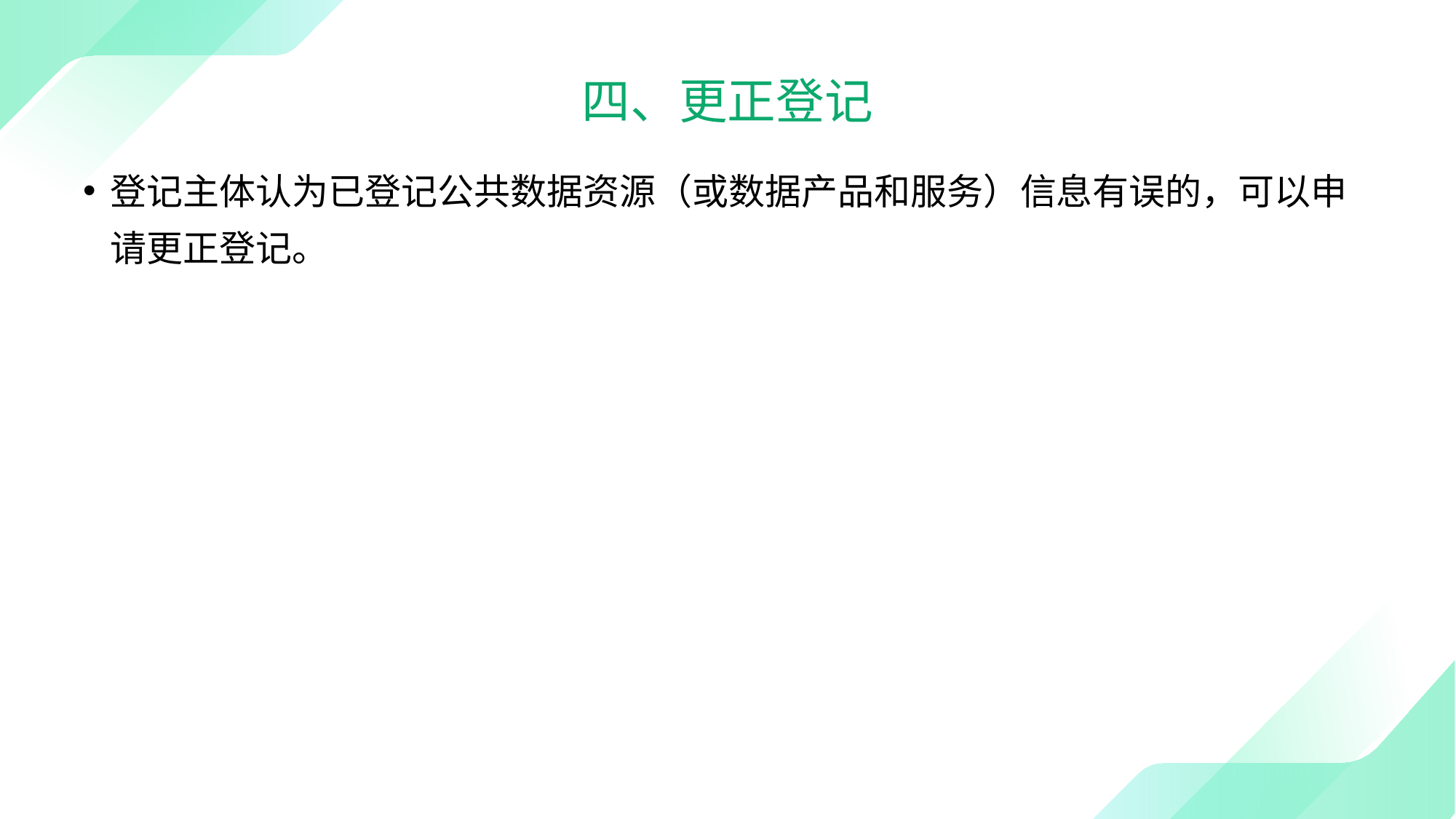

# 四、更正登记
登记主体认为已登记公共数据资源（或数据产品和服务）信息有误的，可以申请更正登记。